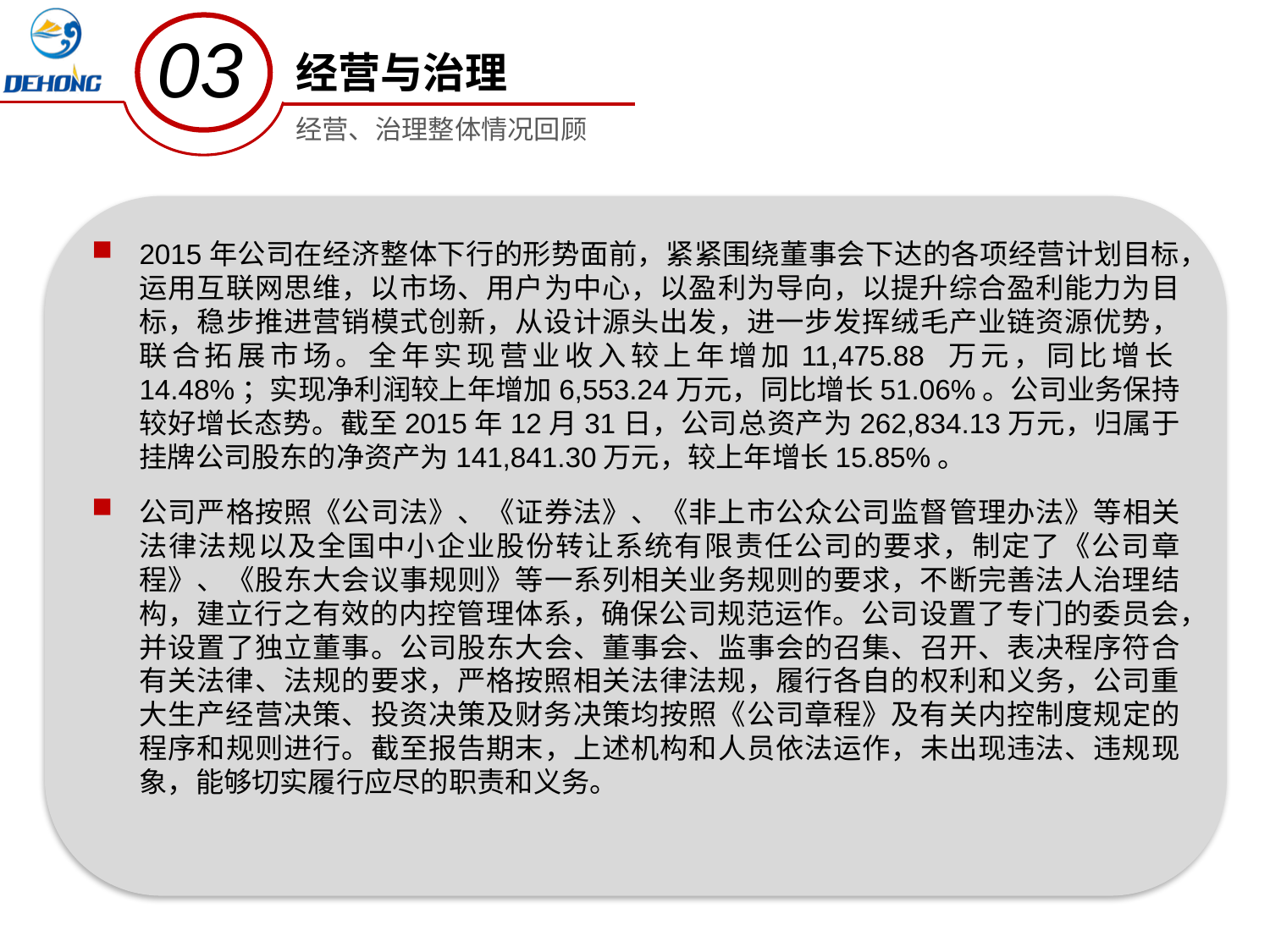

03
经营与治理

经营、治理整体情况回顾
2015年公司在经济整体下行的形势面前，紧紧围绕董事会下达的各项经营计划目标，运用互联网思维，以市场、用户为中心，以盈利为导向，以提升综合盈利能力为目标，稳步推进营销模式创新，从设计源头出发，进一步发挥绒毛产业链资源优势，联合拓展市场。全年实现营业收入较上年增加11,475.88 万元，同比增长14.48%；实现净利润较上年增加6,553.24万元，同比增长51.06%。公司业务保持较好增长态势。截至2015年12月31日，公司总资产为262,834.13万元，归属于挂牌公司股东的净资产为141,841.30万元，较上年增长15.85%。
公司严格按照《公司法》、《证券法》、《非上市公众公司监督管理办法》等相关法律法规以及全国中小企业股份转让系统有限责任公司的要求，制定了《公司章程》、《股东大会议事规则》等一系列相关业务规则的要求，不断完善法人治理结构，建立行之有效的内控管理体系，确保公司规范运作。公司设置了专门的委员会，并设置了独立董事。公司股东大会、董事会、监事会的召集、召开、表决程序符合有关法律、法规的要求，严格按照相关法律法规，履行各自的权利和义务，公司重大生产经营决策、投资决策及财务决策均按照《公司章程》及有关内控制度规定的程序和规则进行。截至报告期末，上述机构和人员依法运作，未出现违法、违规现象，能够切实履行应尽的职责和义务。